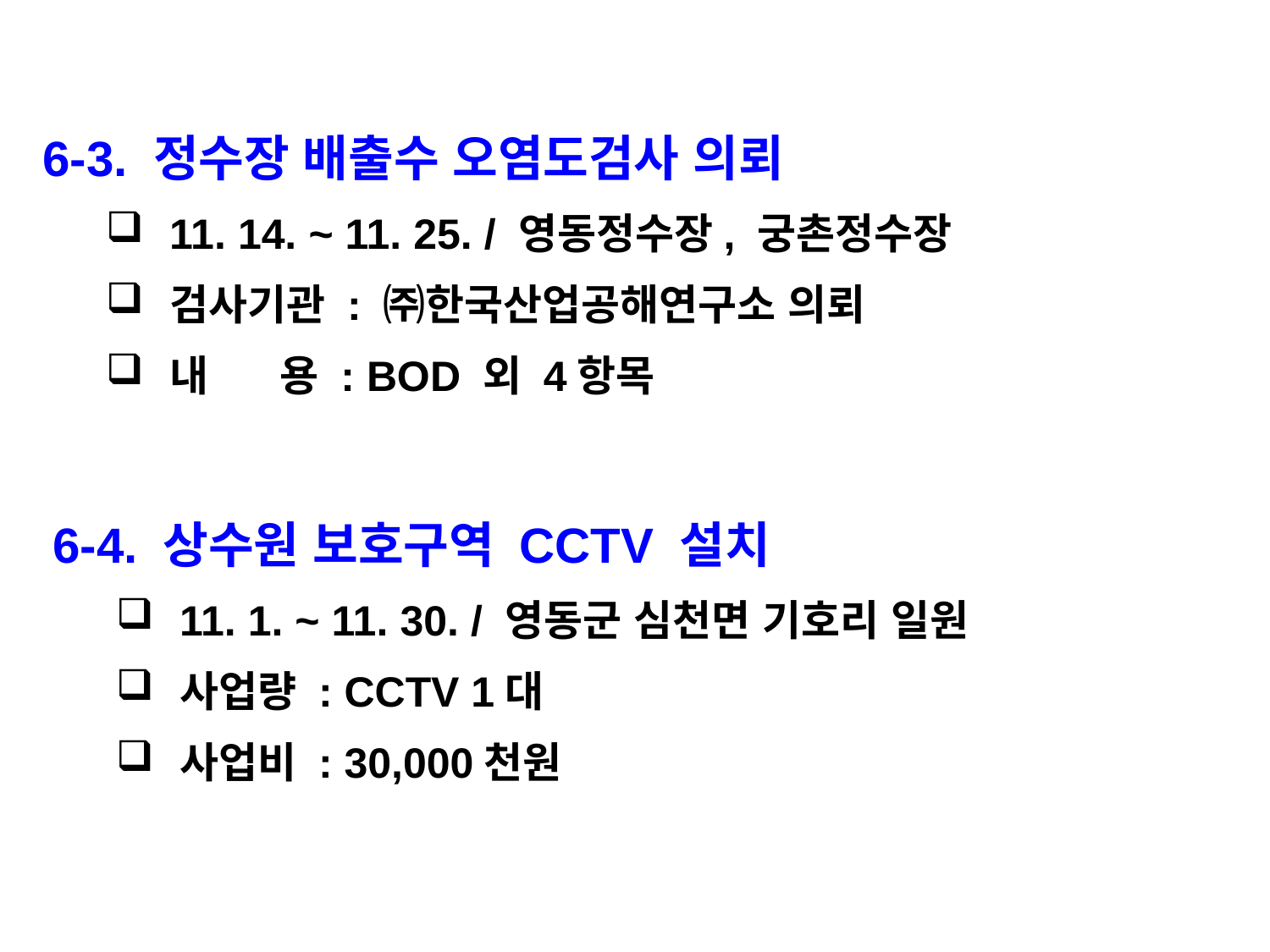

6-3. 정수장 배출수 오염도검사 의뢰
11. 14. ~ 11. 25. / 영동정수장, 궁촌정수장
검사기관 : ㈜한국산업공해연구소 의뢰
내      용 : BOD 외 4항목
6-4. 상수원 보호구역 CCTV 설치
11. 1. ~ 11. 30. / 영동군 심천면 기호리 일원
사업량 : CCTV 1대
사업비 : 30,000천원